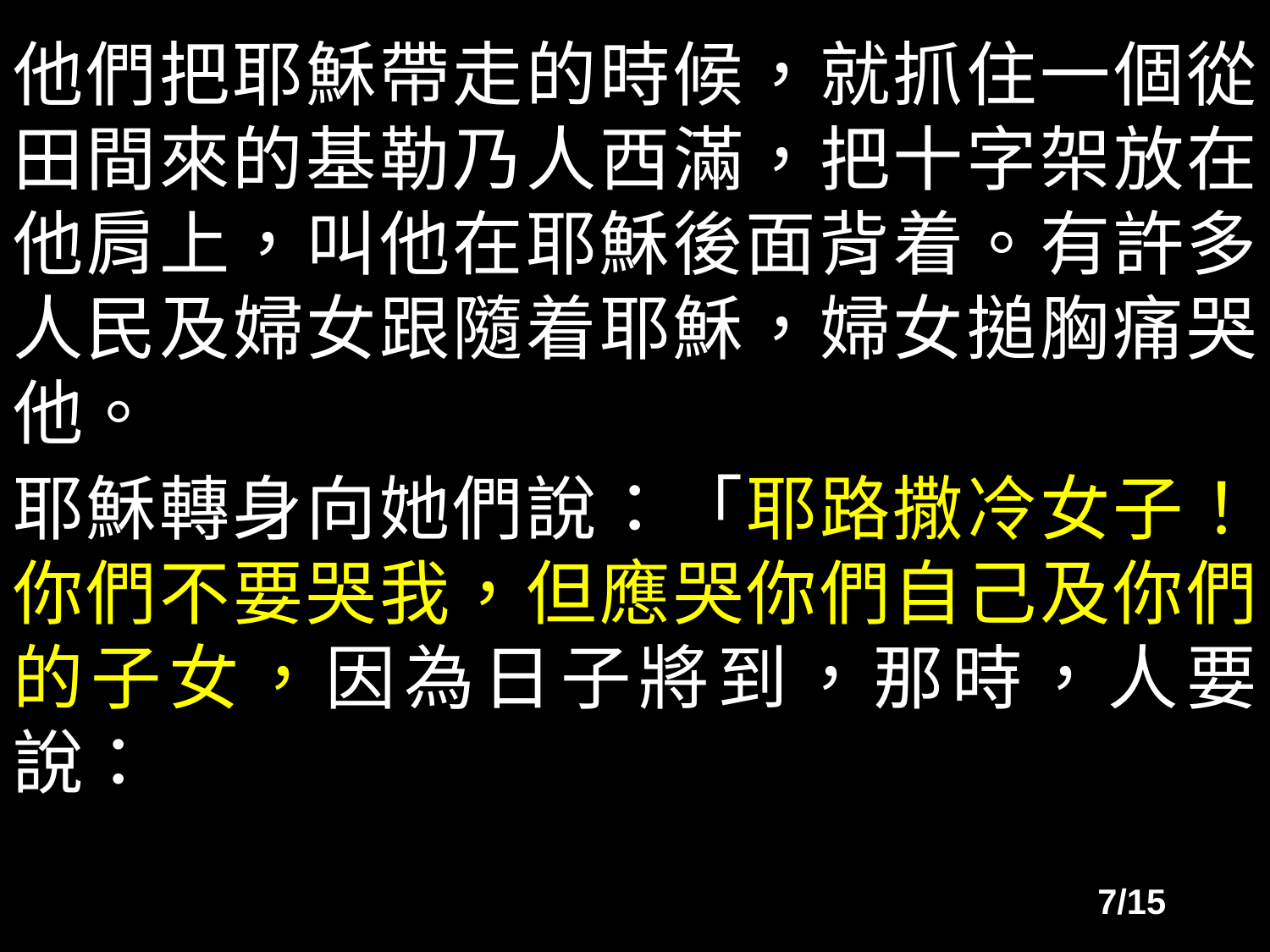

他們把耶穌帶走的時候，就抓住一個從田間來的基勒乃人西滿，把十字架放在他肩上，叫他在耶穌後面背着。有許多人民及婦女跟隨着耶穌，婦女搥胸痛哭他。
耶穌轉身向她們說：「耶路撒冷女子！你們不要哭我，但應哭你們自己及你們的子女，因為日子將到，那時，人要說：
7/15